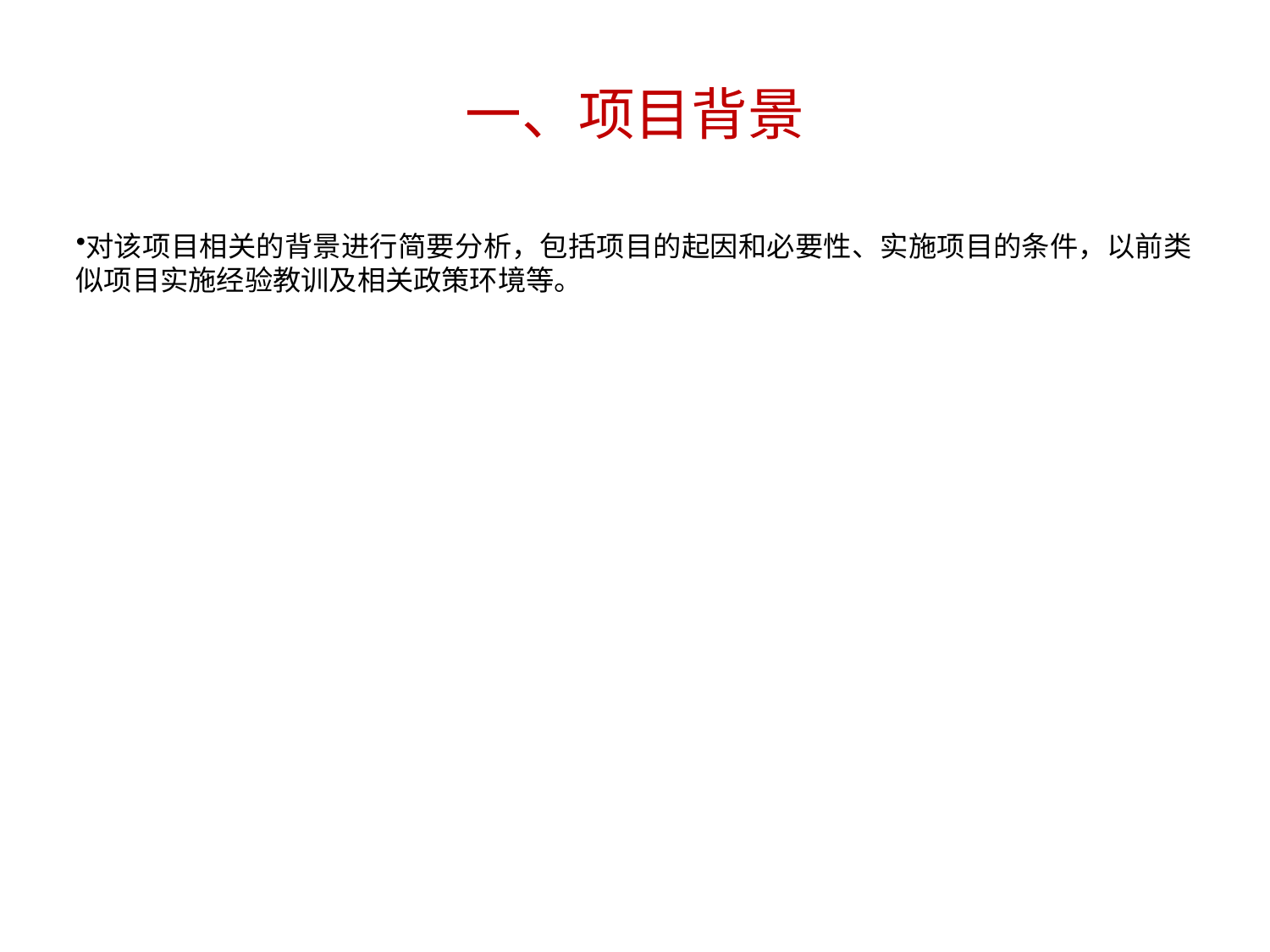

# 一、项目背景
对该项目相关的背景进行简要分析，包括项目的起因和必要性、实施项目的条件，以前类似项目实施经验教训及相关政策环境等。